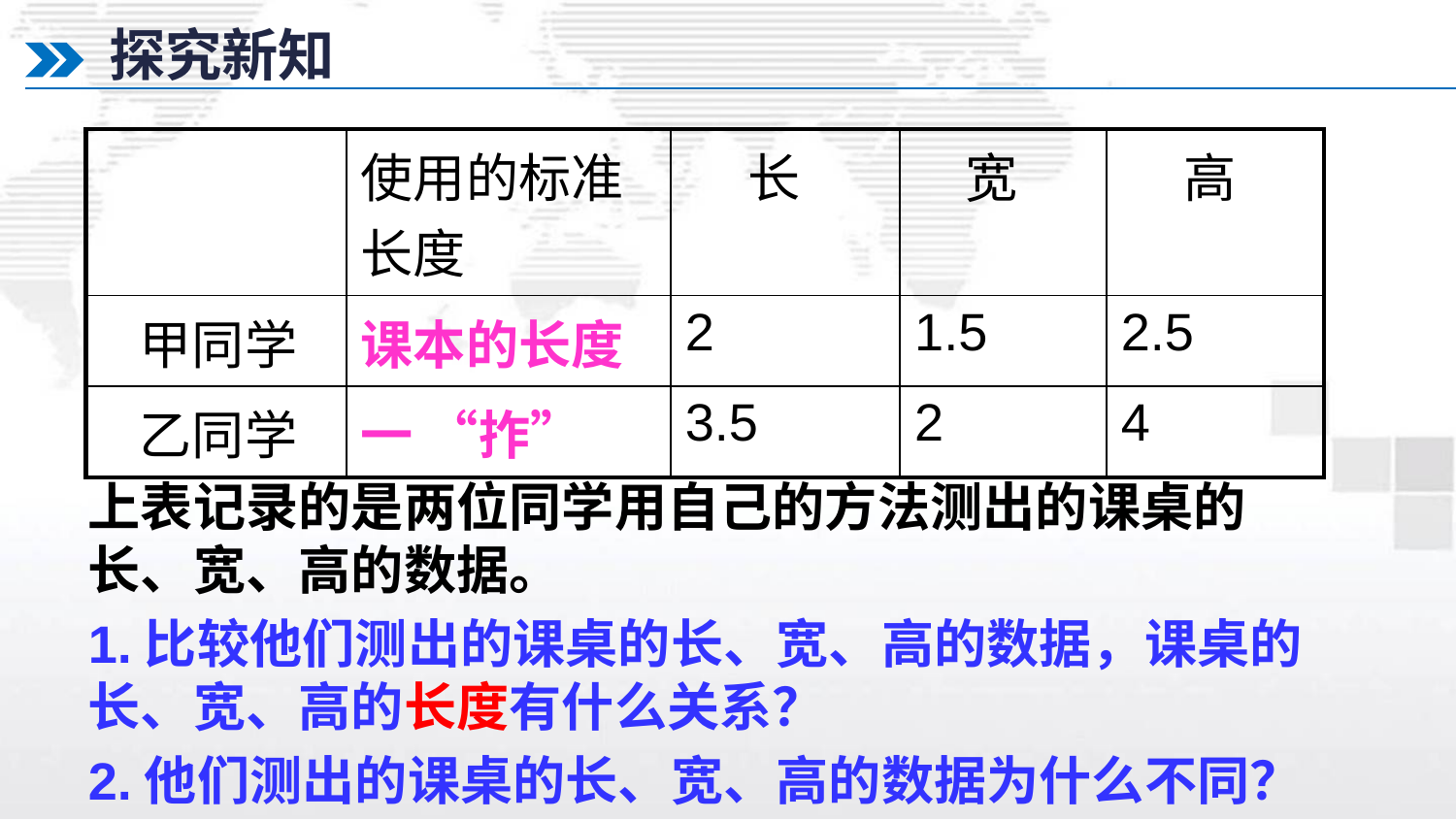

# 探究新知
|  | 使用的标准长度 | 长 | 宽 | 高 |
| --- | --- | --- | --- | --- |
| 甲同学 | 课本的长度 | 2 | 1.5 | 2.5 |
| 乙同学 | 一 “拃” | 3.5 | 2 | 4 |
上表记录的是两位同学用自己的方法测出的课桌的长、宽、高的数据。
1.比较他们测出的课桌的长、宽、高的数据，课桌的长、宽、高的长度有什么关系？
2.他们测出的课桌的长、宽、高的数据为什么不同？